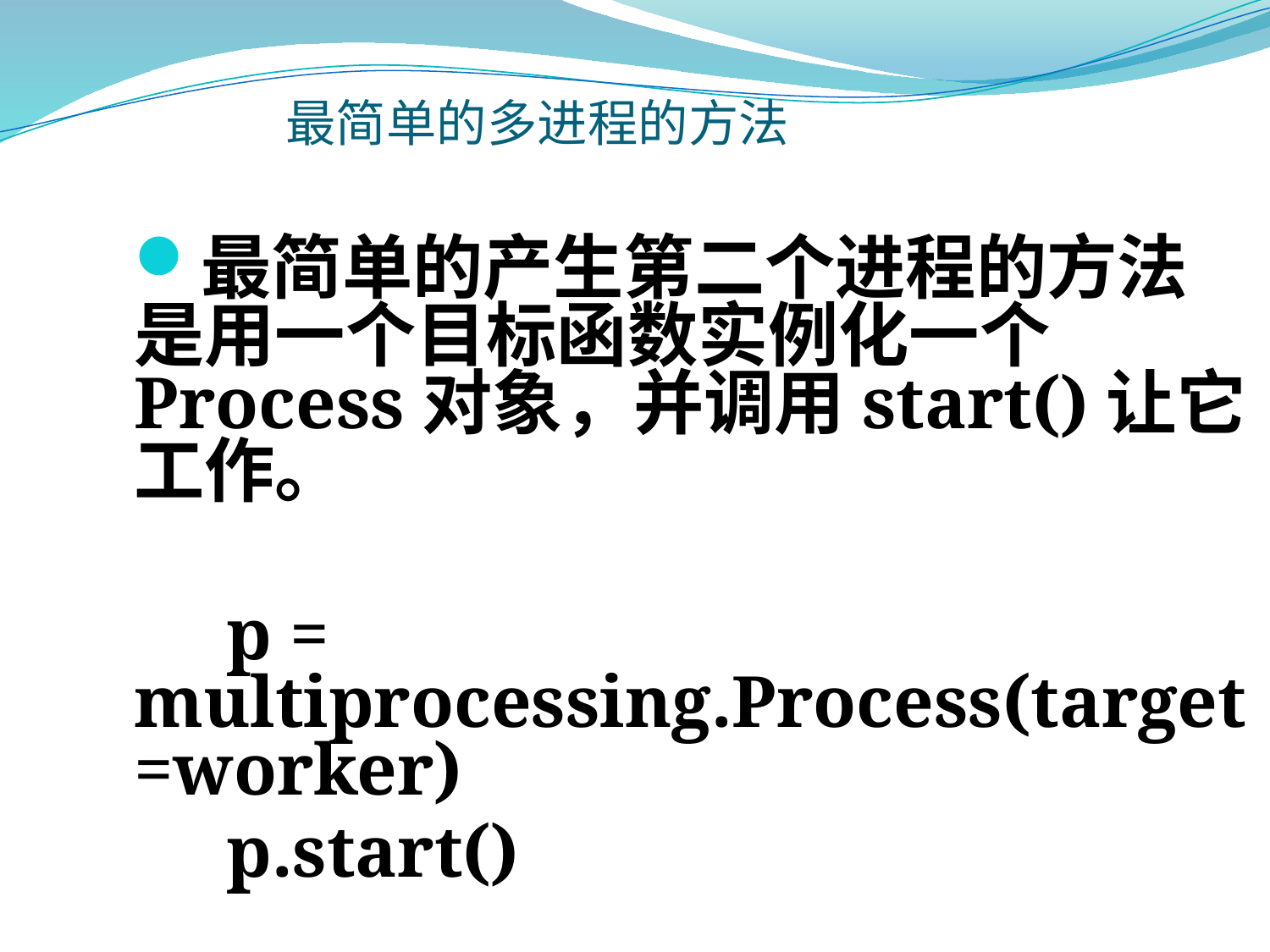

# 最简单的多进程的方法
最简单的产生第二个进程的方法是用一个目标函数实例化一个Process对象，并调用start()让它工作。

     p = multiprocessing.Process(target=worker)
     p.start()